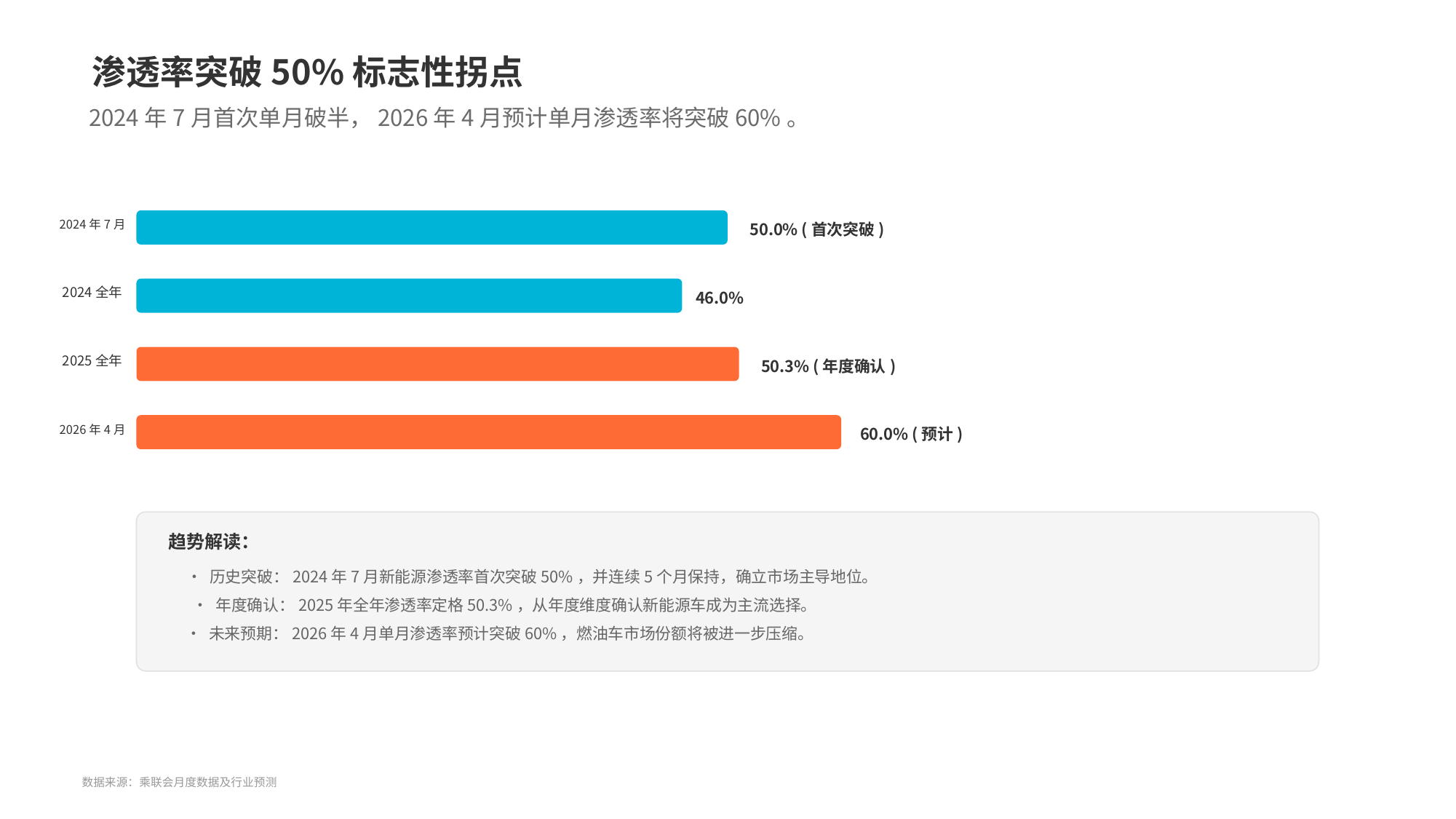

渗透率突破50%标志性拐点
2024年7月首次单月破半，2026年4月预计单月渗透率将突破60%。

2024年7月
50.0% (首次突破)

2024全年
46.0%

2025全年
50.3% (年度确认)

2026年4月
60.0% (预计)

趋势解读：
• 历史突破：2024年7月新能源渗透率首次突破50%，并连续5个月保持，确立市场主导地位。
• 年度确认：2025年全年渗透率定格50.3%，从年度维度确认新能源车成为主流选择。
• 未来预期：2026年4月单月渗透率预计突破60%，燃油车市场份额将被进一步压缩。
数据来源：乘联会月度数据及行业预测